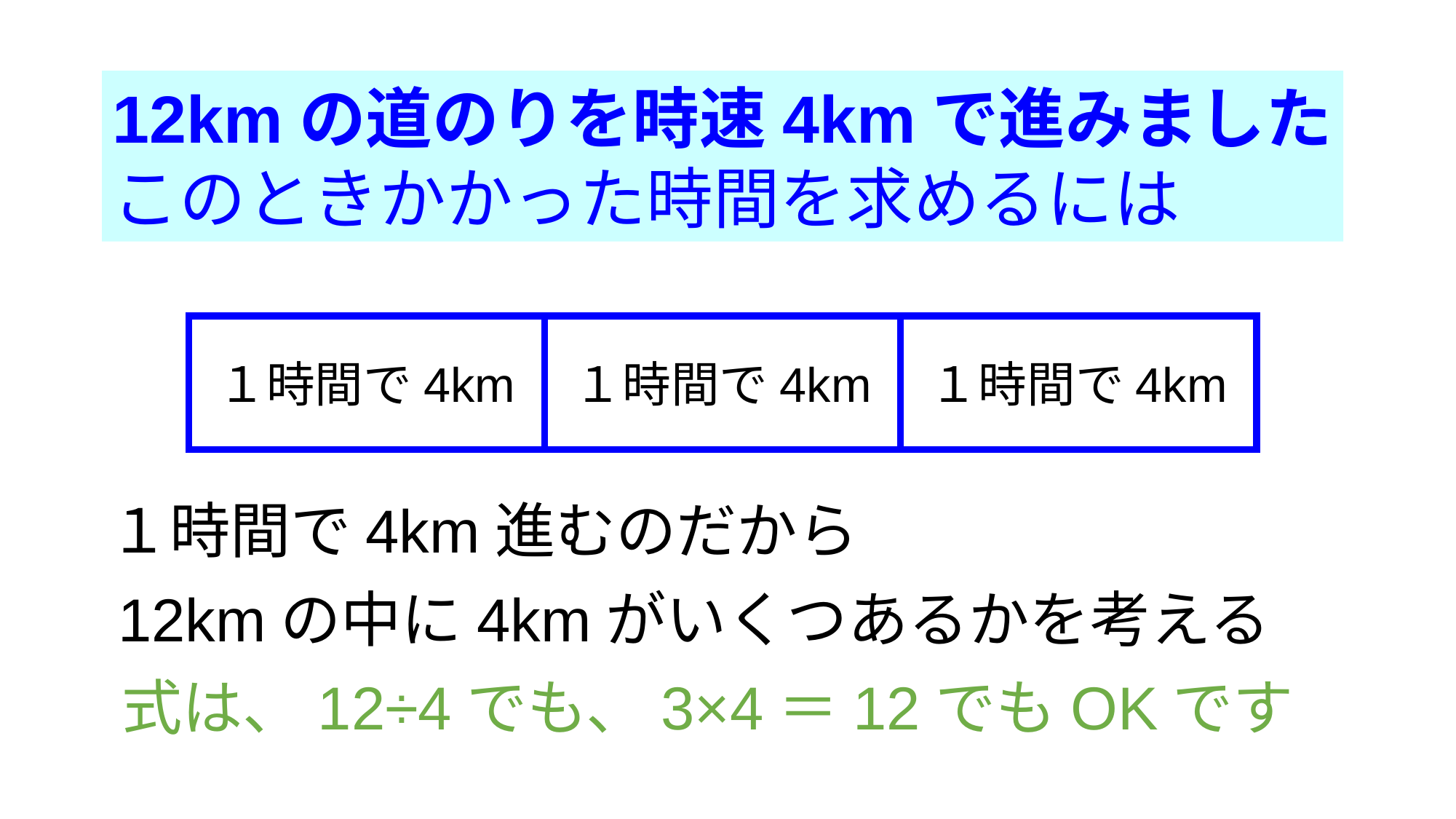

12kmの道のりを時速4kmで進みました
このときかかった時間を求めるには
１時間で4km
１時間で4km
１時間で4km
１時間で4km進むのだから
12kmの中に4kmがいくつあるかを考える
式は、12÷4でも、3×4＝12でもOKです